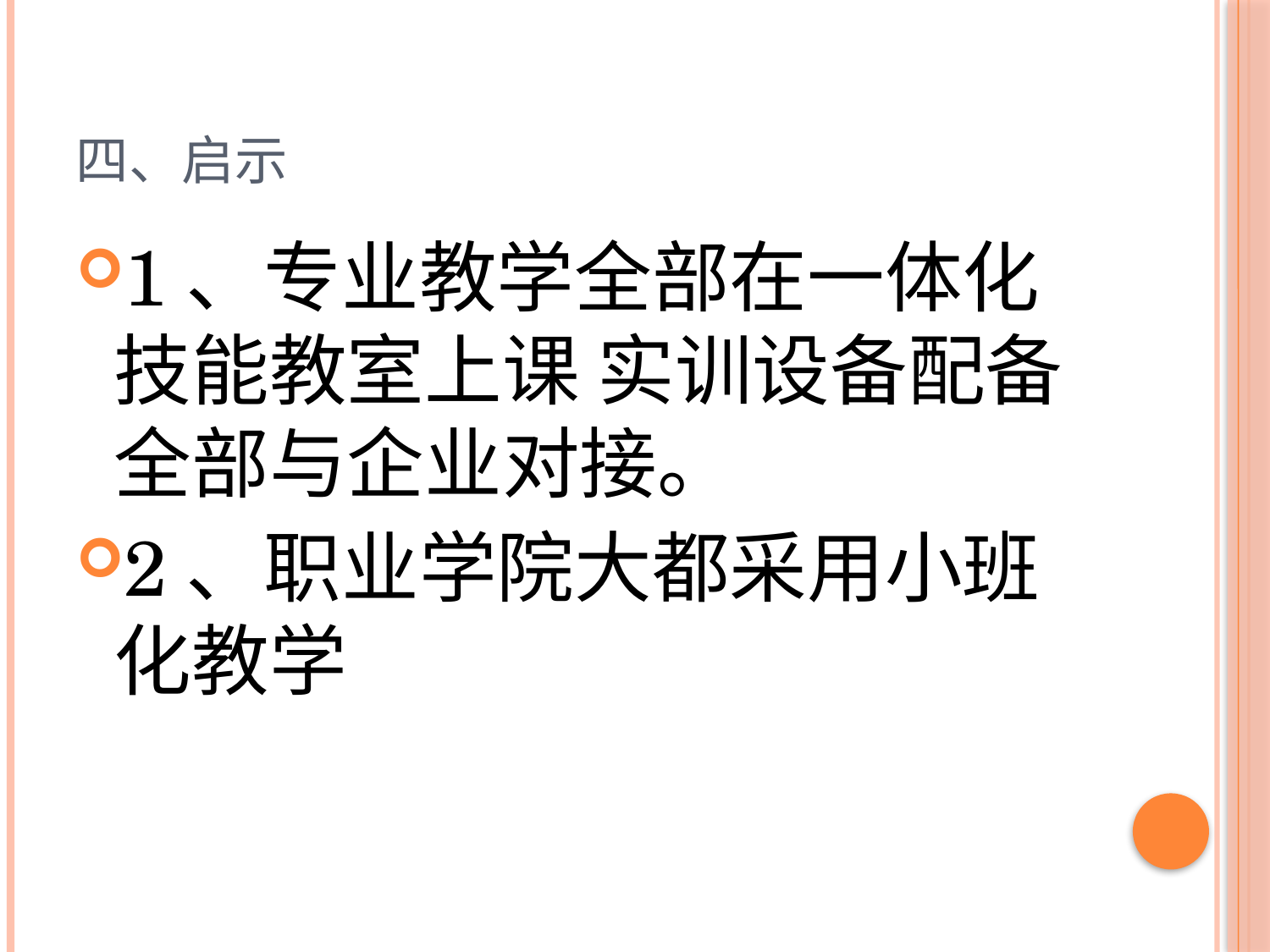

# 四、启示
1、专业教学全部在一体化技能教室上课 实训设备配备全部与企业对接。
2、职业学院大都采用小班化教学